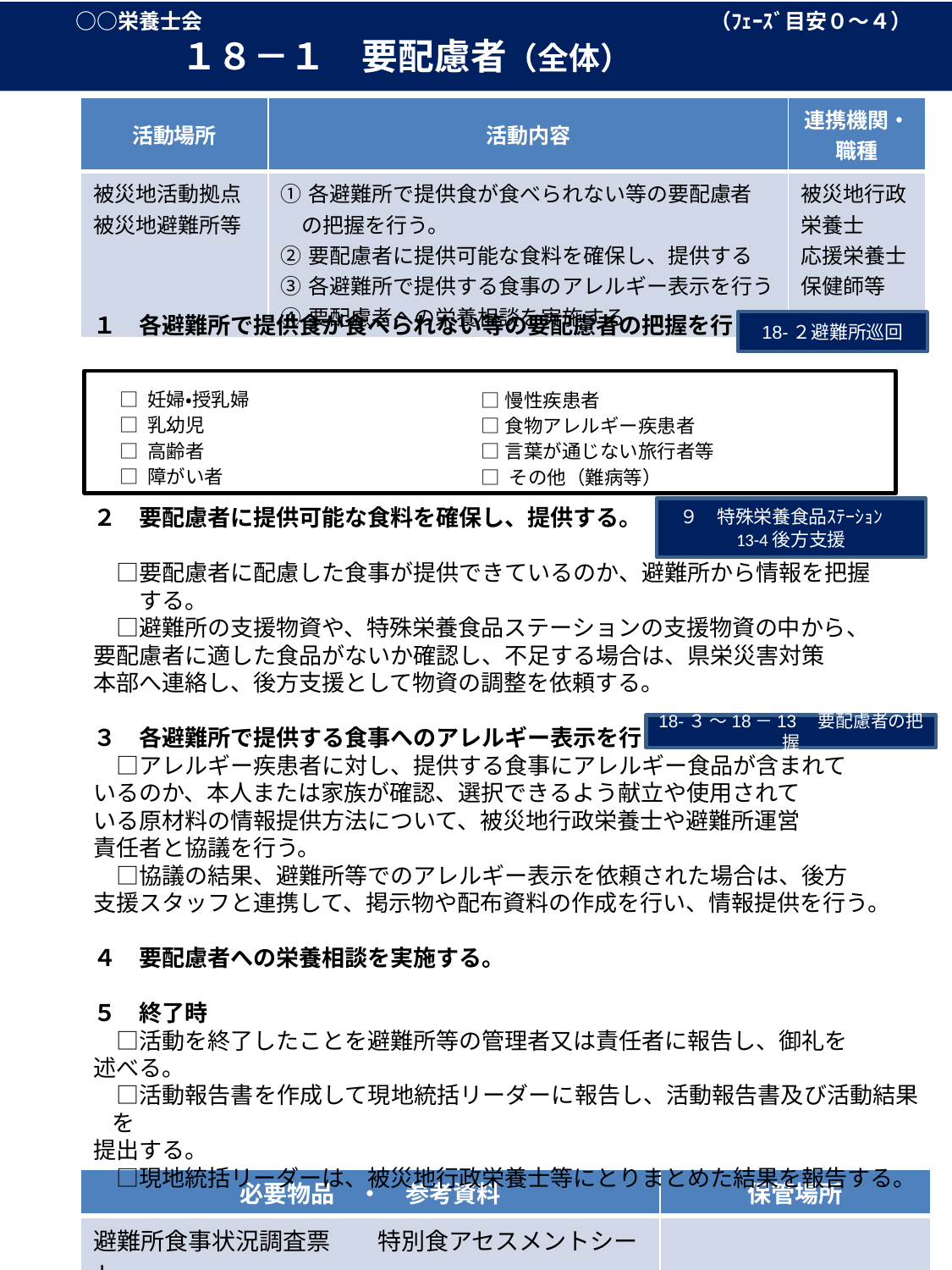

○○栄養士会　　　　　　　　　　　　　　　　　　　　　　　　（ﾌｪｰｽﾞ目安０～４）
　　　　　　１８－１　要配慮者（全体）
| 活動場所 | 活動内容 | 連携機関・職種 |
| --- | --- | --- |
| 被災地活動拠点 被災地避難所等 | ①各避難所で提供食が食べられない等の要配慮者 　の把握を行う。 ②要配慮者に提供可能な食料を確保し、提供する ③各避難所で提供する食事のアレルギー表示を行う ④要配慮者への栄養相談を実施する | 被災地行政栄養士 応援栄養士 保健師等 |
１　各避難所で提供食が食べられない等の要配慮者の把握を行う。

２　要配慮者に提供可能な食料を確保し、提供する。

　□要配慮者に配慮した食事が提供できているのか、避難所から情報を把握
　　する。
　□避難所の支援物資や、特殊栄養食品ステーションの支援物資の中から、
要配慮者に適した食品がないか確認し、不足する場合は、県栄災害対策
本部へ連絡し、後方支援として物資の調整を依頼する。

３　各避難所で提供する食事へのアレルギー表示を行う。
　□アレルギー疾患者に対し、提供する食事にアレルギー食品が含まれて
いるのか、本人または家族が確認、選択できるよう献立や使用されて
いる原材料の情報提供方法について、被災地行政栄養士や避難所運営
責任者と協議を行う。
　□協議の結果、避難所等でのアレルギー表示を依頼された場合は、後方
支援スタッフと連携して、掲示物や配布資料の作成を行い、情報提供を行う。

４　要配慮者への栄養相談を実施する。

５　終了時
　□活動を終了したことを避難所等の管理者又は責任者に報告し、御礼を
述べる。
　□活動報告書を作成して現地統括リーダーに報告し、活動報告書及び活動結果を
提出する。
　□現地統括リーダーは、被災地行政栄養士等にとりまとめた結果を報告する。

18-２避難所巡回

□ 妊婦・授乳婦
□ 乳幼児
□ 高齢者
□ 障がい者

□慢性疾患者
□食物アレルギー疾患者
□言葉が通じない旅行者等
□ その他（難病等）

９　特殊栄養食品ｽﾃｰｼｮﾝ
13-4後方支援
18-３ ～18－13　要配慮者の把握
| 必要物品　・　参考資料 | 保管場所 |
| --- | --- |
| 避難所食事状況調査票　　特別食アセスメントシート |  |